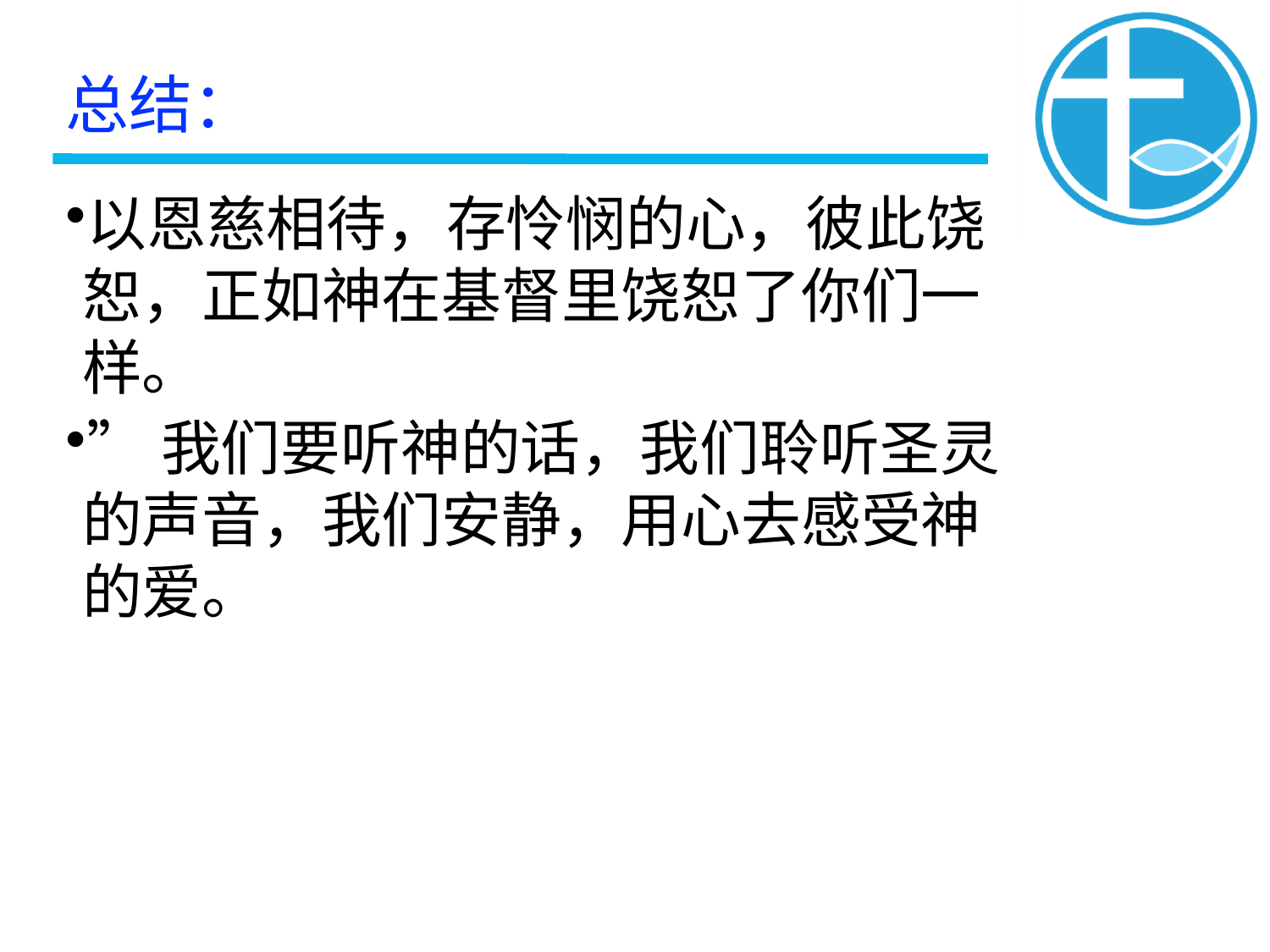

总结：
以恩慈相待，存怜悯的心，彼此饶恕，正如神在基督里饶恕了你们一样。
”我们要听神的话，我们聆听圣灵的声音，我们安静，用心去感受神的爱。